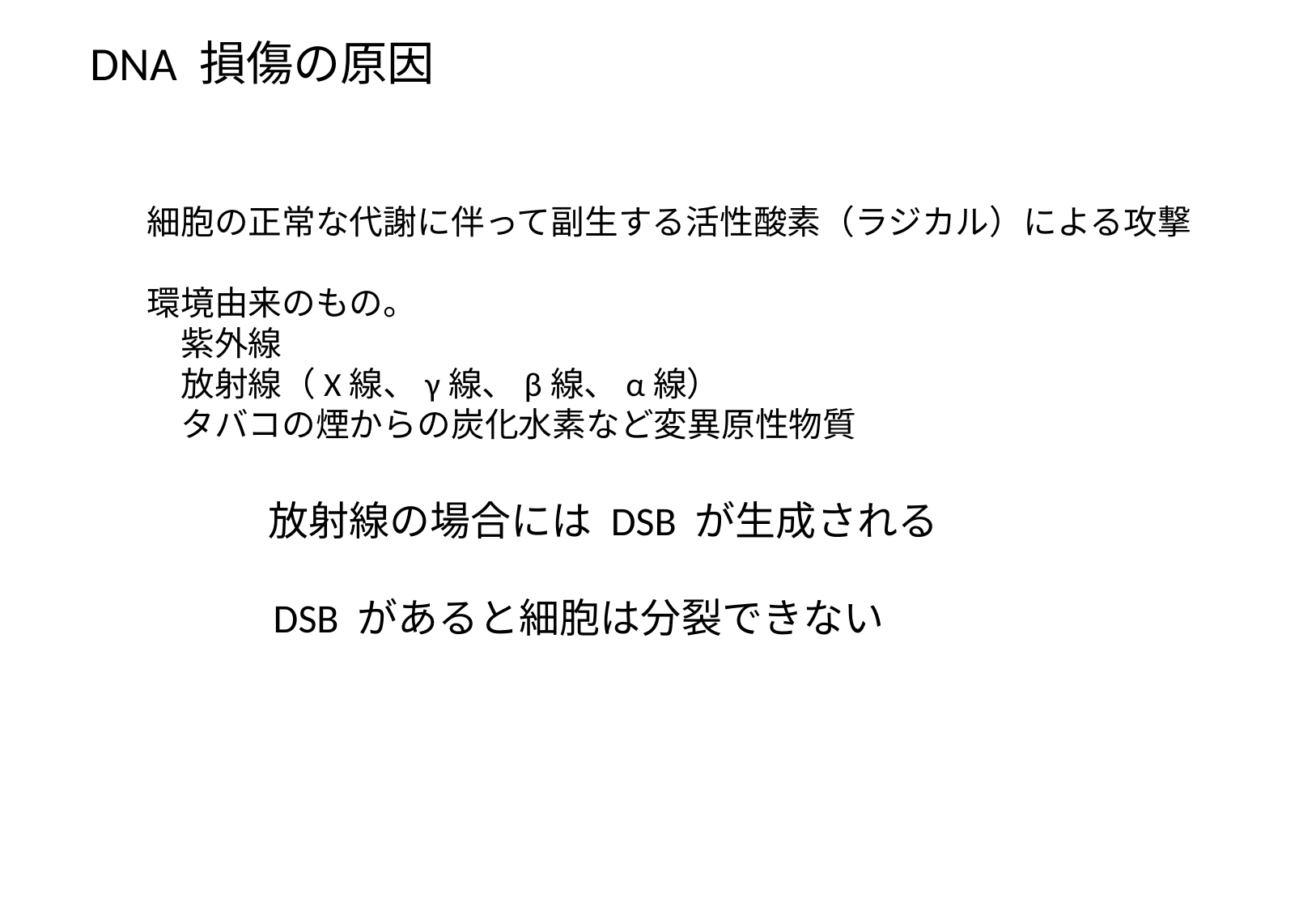

DNA 損傷の原因
細胞の正常な代謝に伴って副生する活性酸素（ラジカル）による攻撃

環境由来のもの。
　紫外線
　放射線（X線、γ線、β線、α線）
　タバコの煙からの炭化水素など変異原性物質
放射線の場合には DSB が生成される
DSB があると細胞は分裂できない